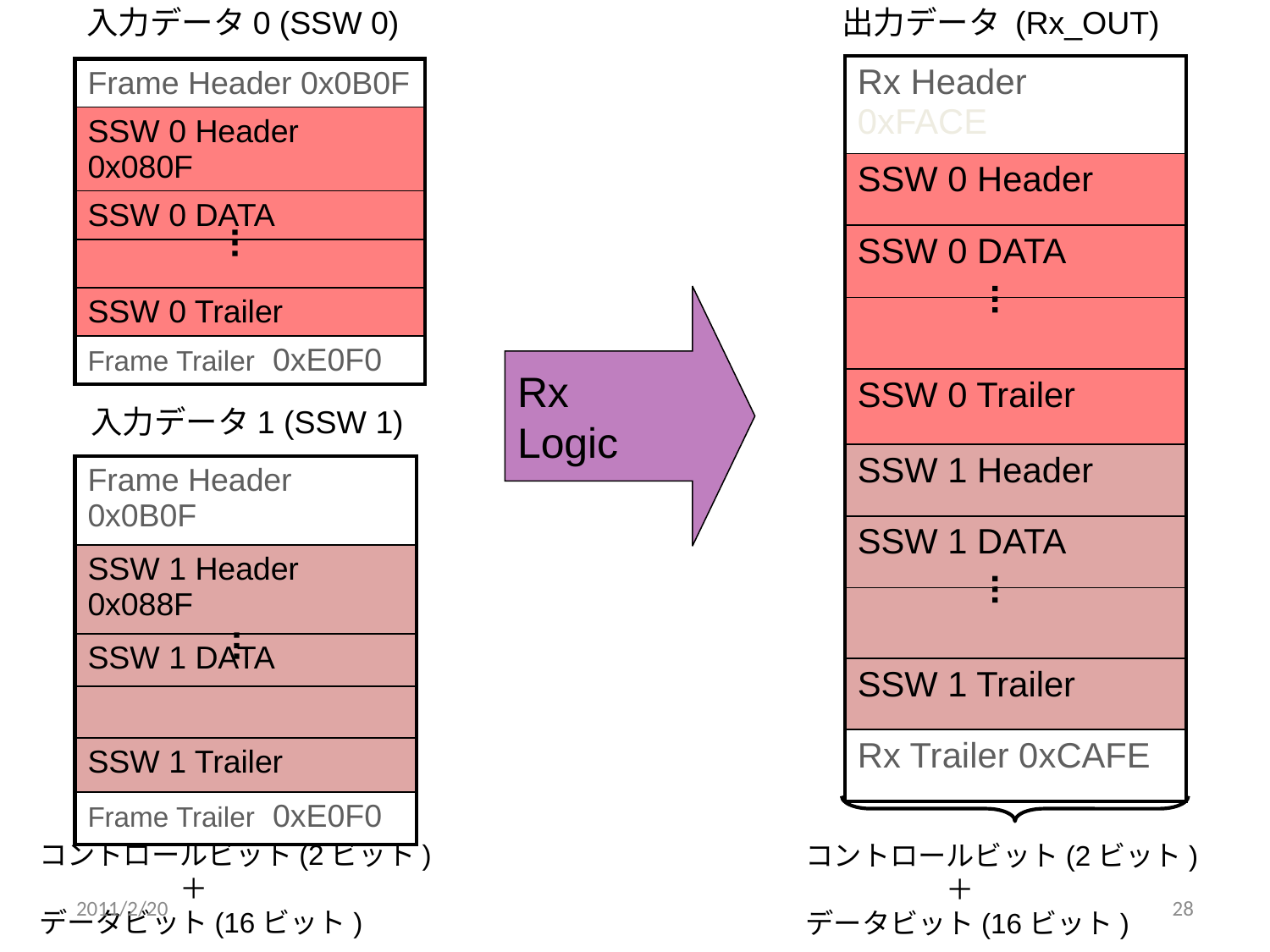

入力データ0 (SSW 0)
出力データ (Rx_OUT)
| Rx Header 0xFACE |
| --- |
| SSW 0 Header |
| SSW 0 DATA |
|  |
| SSW 0 Trailer |
| SSW 1 Header |
| SSW 1 DATA |
|  |
| SSW 1 Trailer |
| Rx Trailer 0xCAFE |
| Frame Header 0x0B0F |
| --- |
| SSW 0 Header 0x080F |
| SSW 0 DATA |
|  |
| SSW 0 Trailer |
| Frame Trailer 0xE0F0 |

Rx
Logic

入力データ1 (SSW 1)
| Frame Header 0x0B0F |
| --- |
| SSW 1 Header 0x088F |
| SSW 1 DATA |
|  |
| SSW 1 Trailer |
| Frame Trailer 0xE0F0 |

コントロールビット(2ビット)
　　　　　＋
データビット(16ビット)
コントロールビット(2ビット)
　　　　　＋
データビット(16ビット)
2011/2/20
28